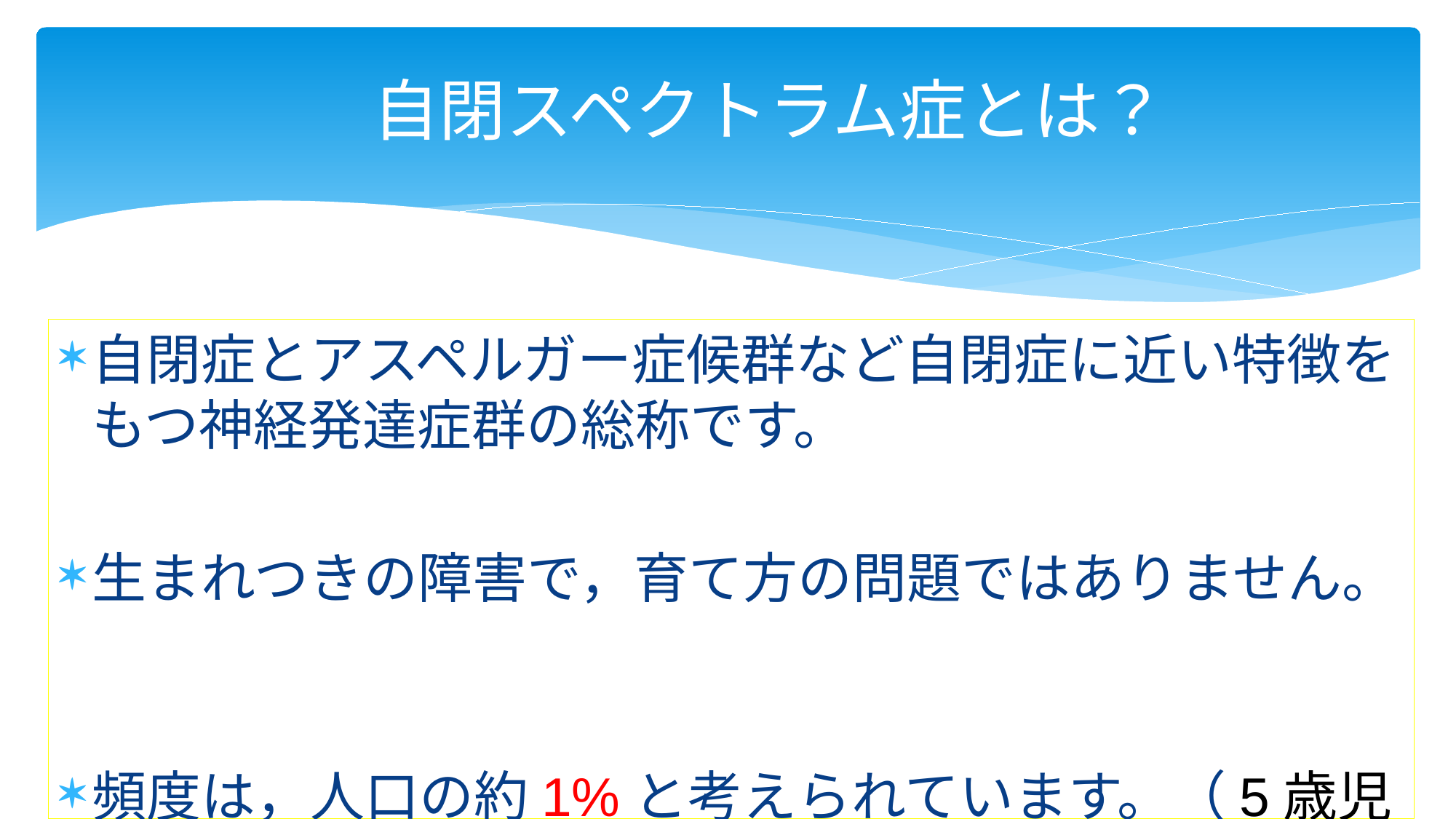

# 自閉スペクトラム症とは？
自閉症とアスペルガー症候群など自閉症に近い特徴をもつ神経発達症群の総称です。

生まれつきの障害で，育て方の問題ではありません。

頻度は，人口の約1%と考えられています。（5歳児３.２２％）